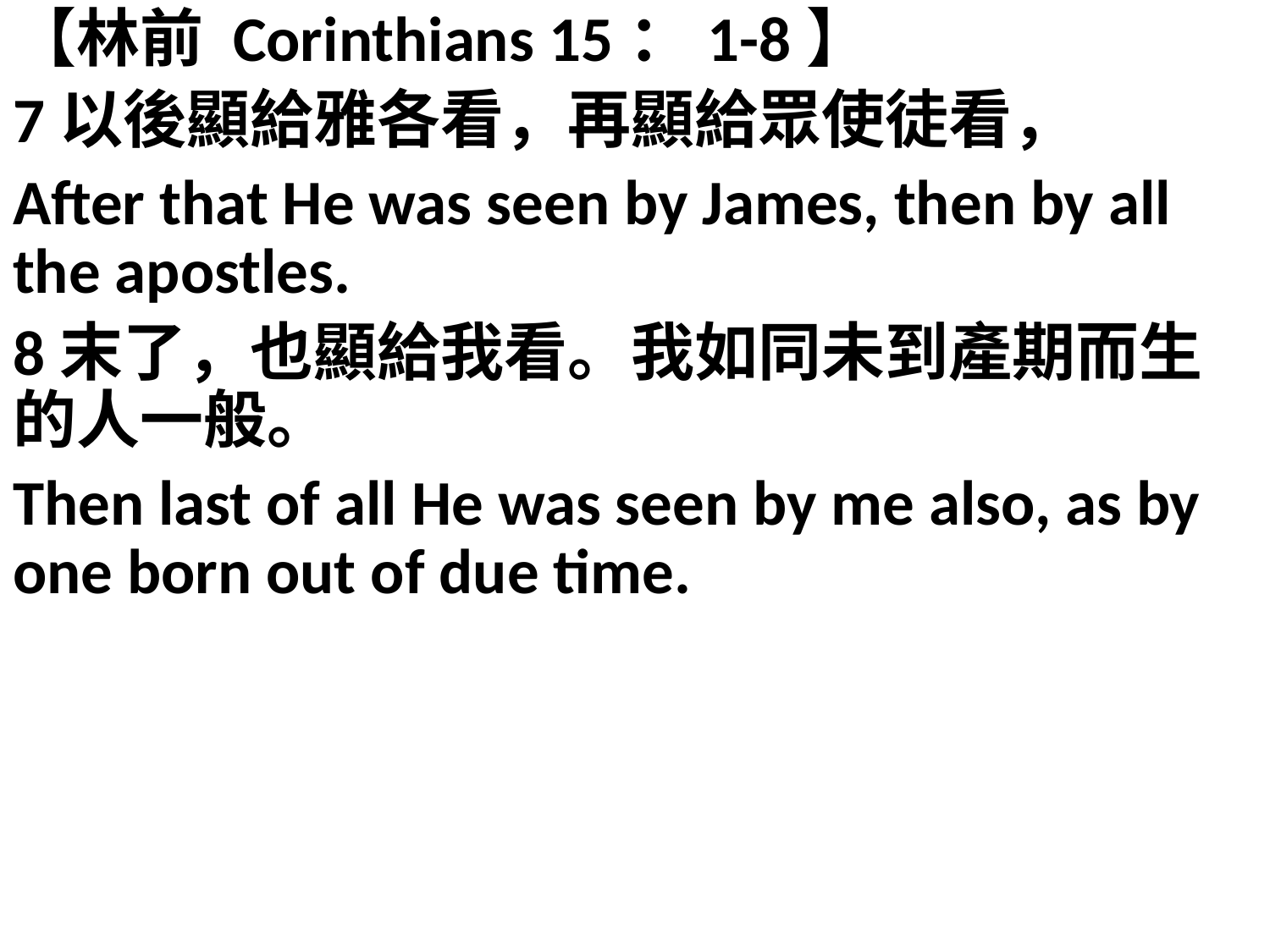

【林前 Corinthians 15：1-8】
7以後顯給雅各看，再顯給眾使徒看，
After that He was seen by James, then by all the apostles.
8末了，也顯給我看。我如同未到產期而生的人一般。
Then last of all He was seen by me also, as by one born out of due time.